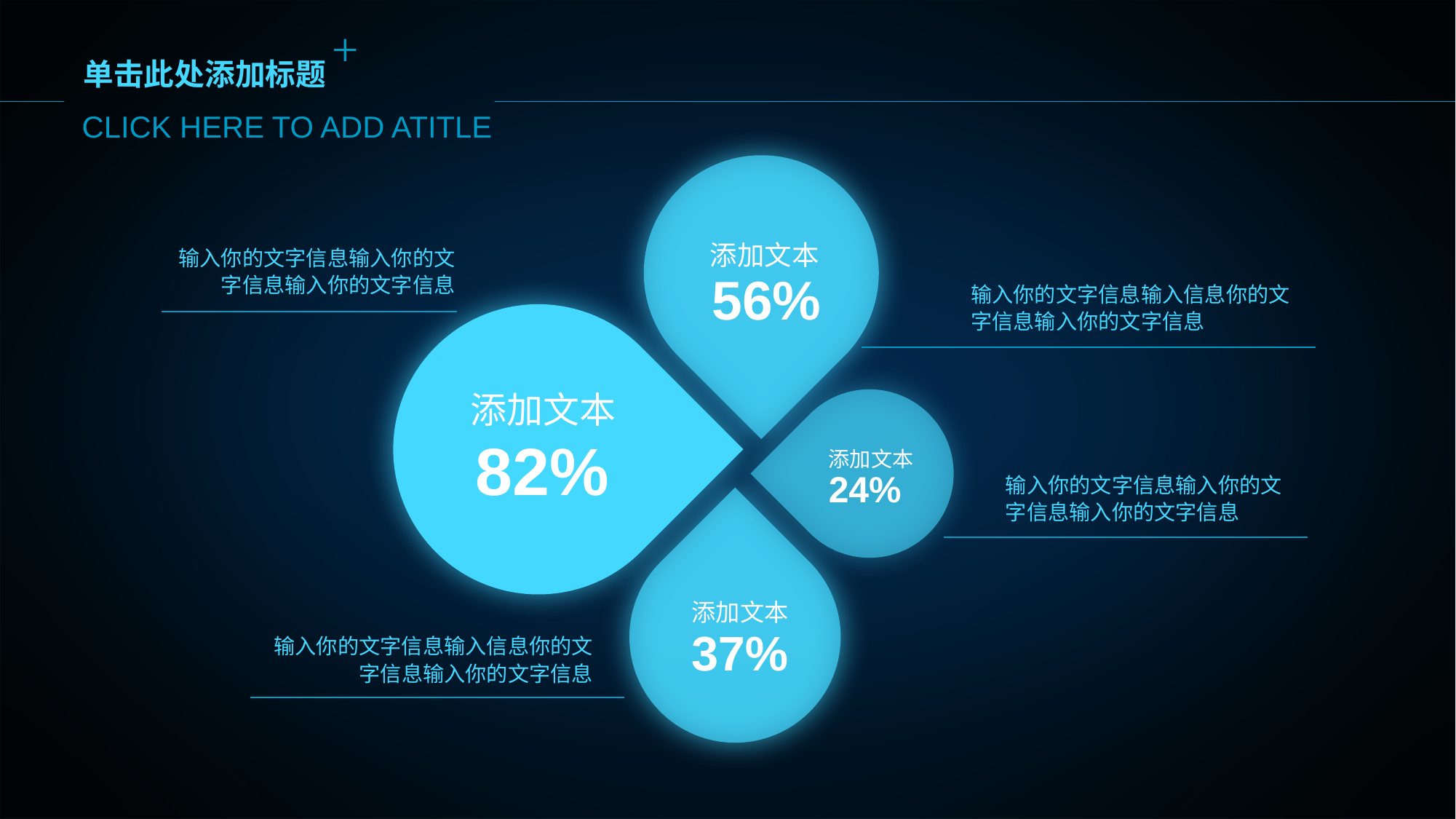

CLICK HERE TO ADD ATITLE
单击此处添加标题

输入你的文字信息输入你的文字信息输入你的文字信息
添加文本
56%
输入你的文字信息输入信息你的文字信息输入你的文字信息

添加文本
82%
添加文本
24%
输入你的文字信息输入你的文字信息输入你的文字信息

添加文本
37%
输入你的文字信息输入信息你的文字信息输入你的文字信息